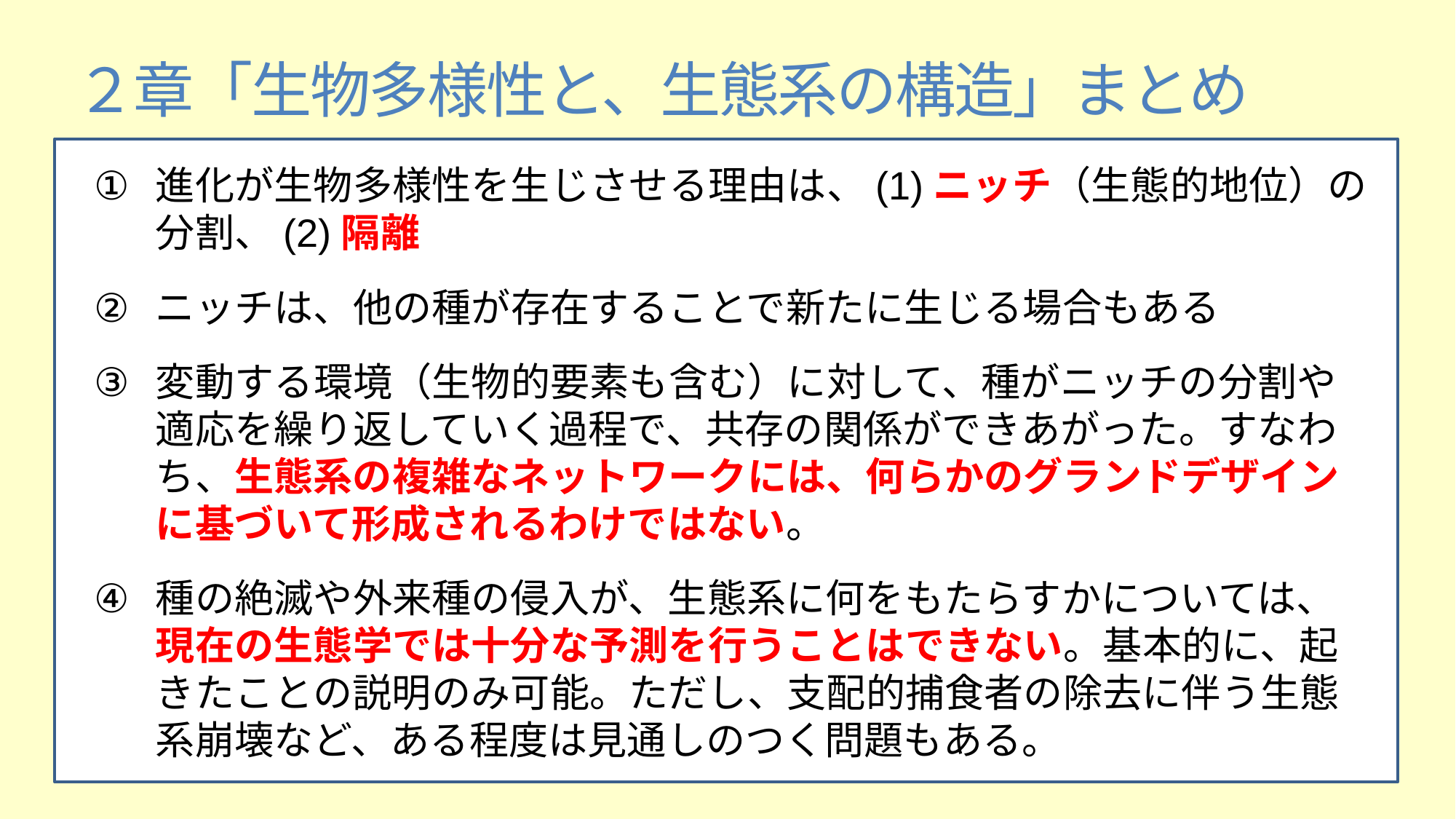

２章「生物多様性と、生態系の構造」まとめ

進化が生物多様性を生じさせる理由は、(1)ニッチ（生態的地位）の分割、(2)隔離
ニッチは、他の種が存在することで新たに生じる場合もある
変動する環境（生物的要素も含む）に対して、種がニッチの分割や適応を繰り返していく過程で、共存の関係ができあがった。すなわち、生態系の複雑なネットワークには、何らかのグランドデザインに基づいて形成されるわけではない。
種の絶滅や外来種の侵入が、生態系に何をもたらすかについては、現在の生態学では十分な予測を行うことはできない。基本的に、起きたことの説明のみ可能。ただし、支配的捕食者の除去に伴う生態系崩壊など、ある程度は見通しのつく問題もある。